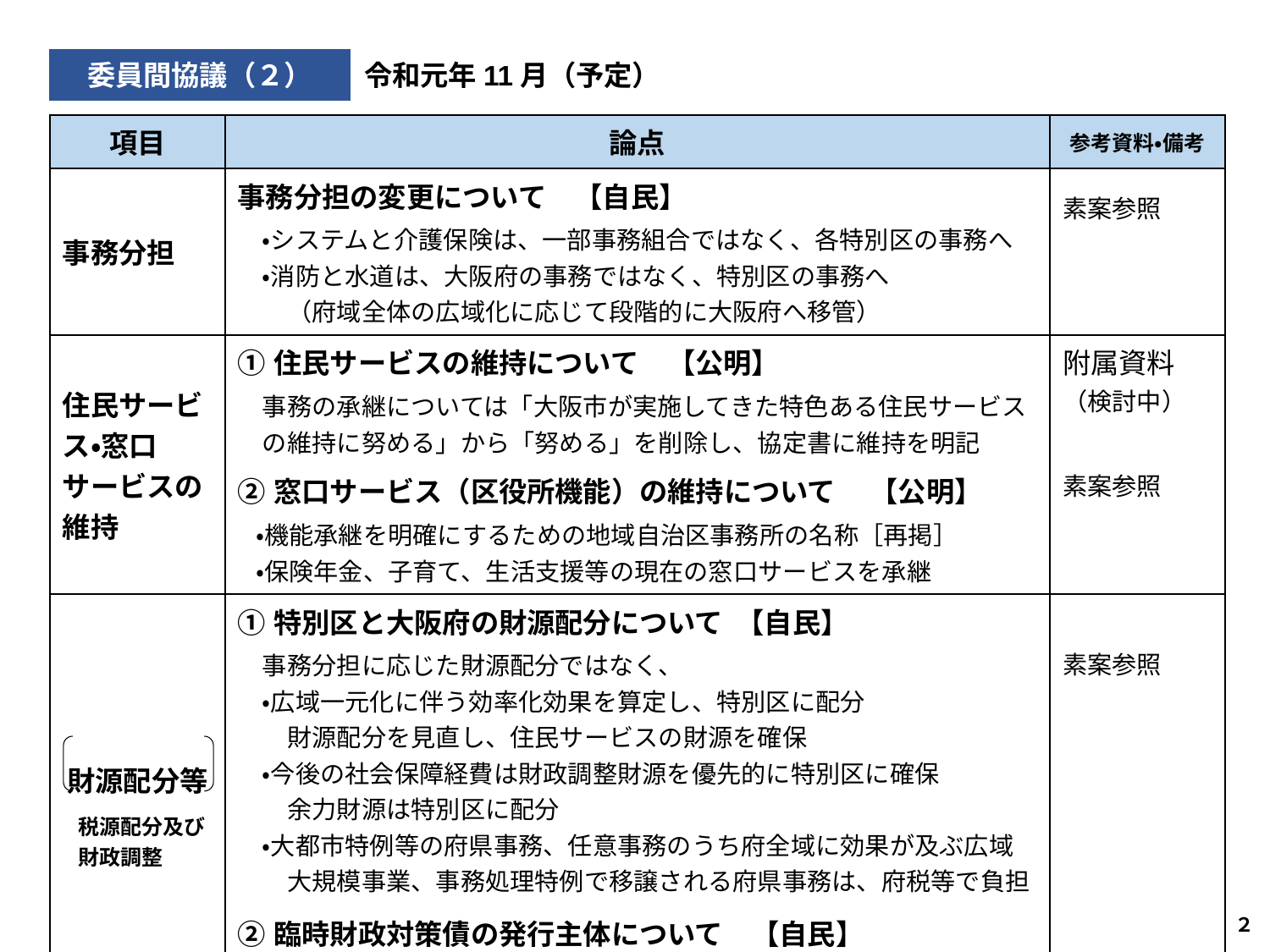

委員間協議（２）
令和元年11月（予定）
| 項目 | 論点 | 参考資料・備考 |
| --- | --- | --- |
| 事務分担 | 事務分担の変更について　【自民】 　・システムと介護保険は、一部事務組合ではなく、各特別区の事務へ 　・消防と水道は、大阪府の事務ではなく、特別区の事務へ 　　（府域全体の広域化に応じて段階的に大阪府へ移管） | 素案参照 |
| 住民サービス・窓口サービスの維持 | ①住民サービスの維持について　【公明】 　事務の承継については「大阪市が実施してきた特色ある住民サービス 　の維持に努める」から「努める」を削除し、協定書に維持を明記 ②窓口サービス（区役所機能）の維持について　 【公明】 ・機能承継を明確にするための地域自治区事務所の名称［再掲］　 ・保険年金、子育て、生活支援等の現在の窓口サービスを承継 | 附属資料 （検討中） 素案参照 |
| 財源配分等 税源配分及び 財政調整 | ①特別区と大阪府の財源配分について 【自民】 　事務分担に応じた財源配分ではなく、 　・広域一元化に伴う効率化効果を算定し、特別区に配分 　　財源配分を見直し、住民サービスの財源を確保 　・今後の社会保障経費は財政調整財源を優先的に特別区に確保 　　余力財源は特別区に配分 　・大都市特例等の府県事務、任意事務のうち府全域に効果が及ぶ広域 　　大規模事業、事務処理特例で移譲される府県事務は、府税等で負担 ②臨時財政対策債の発行主体について　【自民】 　市町村算定分は、特別区が発行するのではなく、地方交付税の交付 　団体である大阪府が発行 | 素案参照 |

２